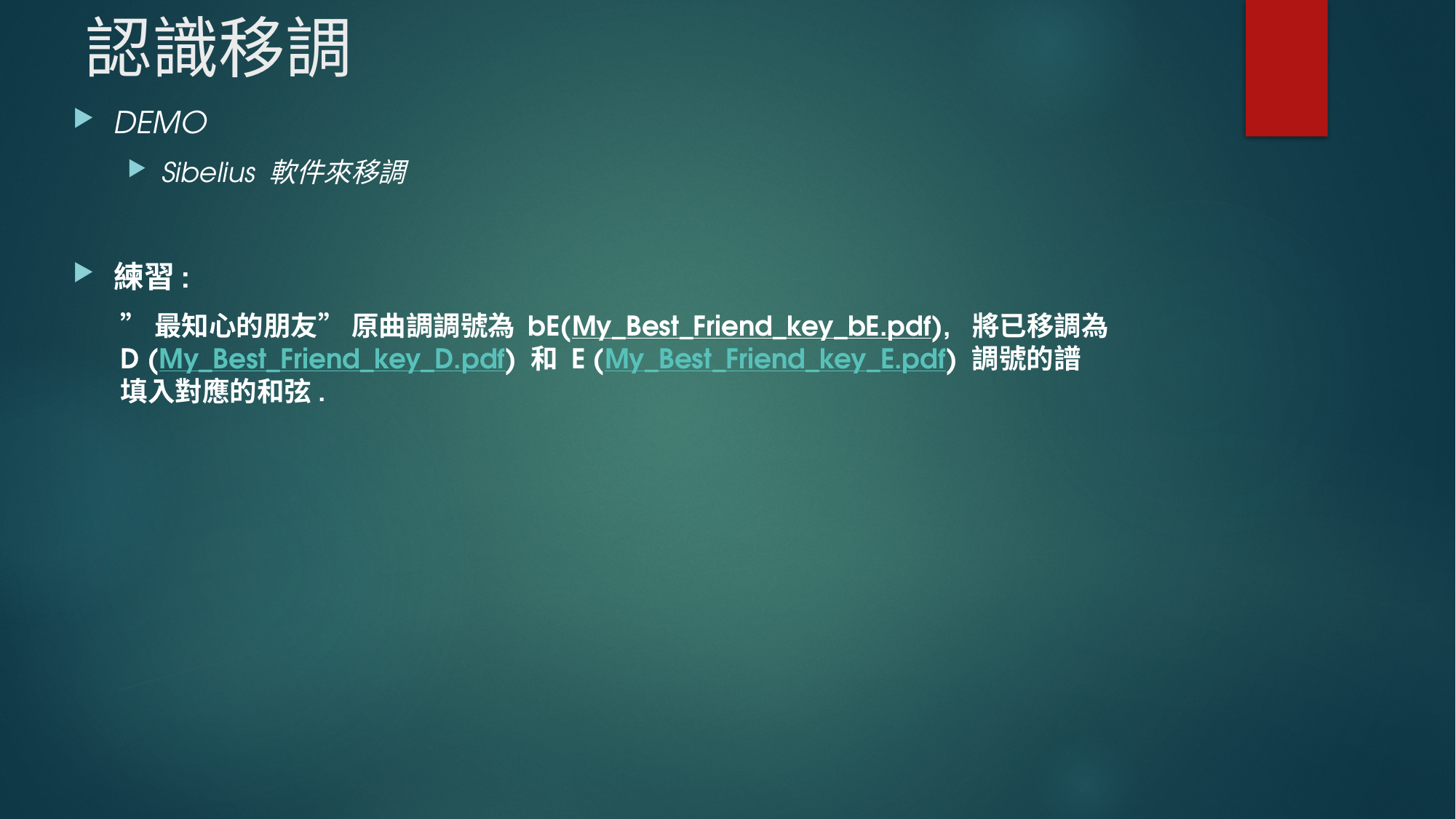

# 認識移調

DEMO
Sibelius 軟件來移調

練習:
”最知心的朋友” 原曲調調號為 bE(My_Best_Friend_key_bE.pdf),  將已移調為D (My_Best_Friend_key_D.pdf) 和 E (My_Best_Friend_key_E.pdf) 調號的譜 填入對應的和弦.